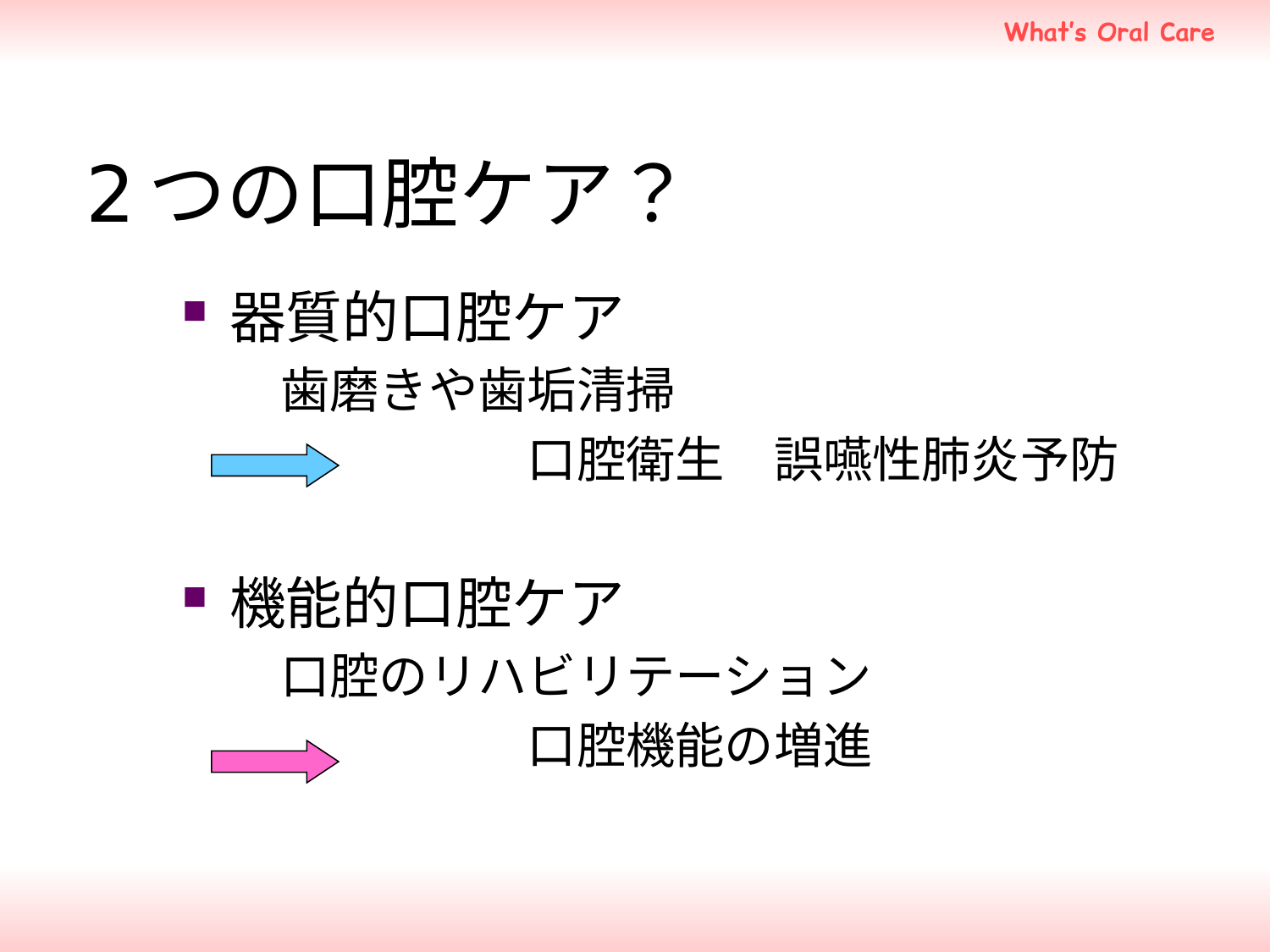

# 2つの口腔ケア？
器質的口腔ケア
　　歯磨きや歯垢清掃
　　　　　　　口腔衛生　誤嚥性肺炎予防

機能的口腔ケア
　　口腔のリハビリテーション
　　　　　　　口腔機能の増進